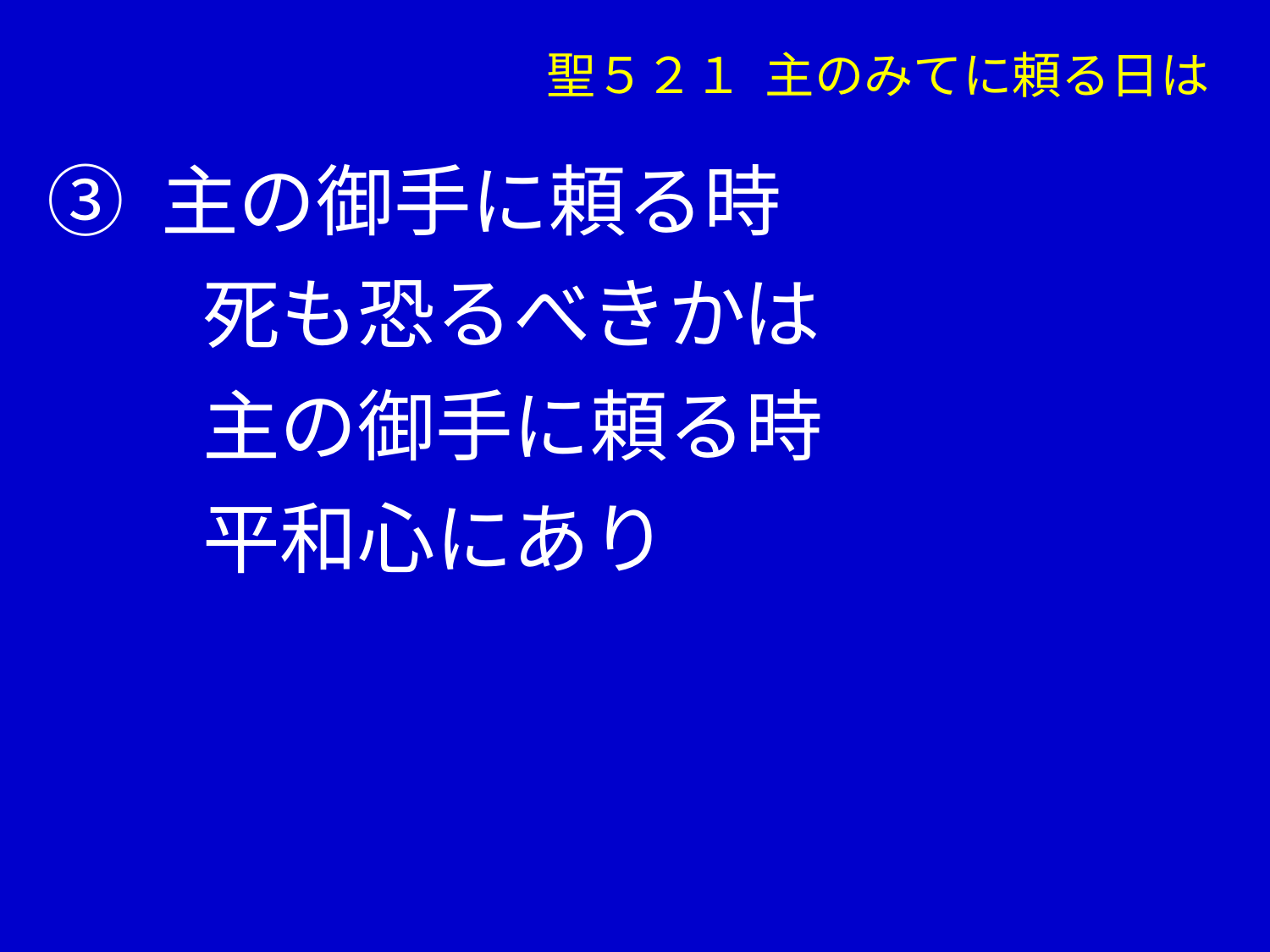

聖５２１  主のみてに頼る日は
③ 主の御手に頼る時
　　死も恐るべきかは
　　主の御手に頼る時
　　平和心にあり